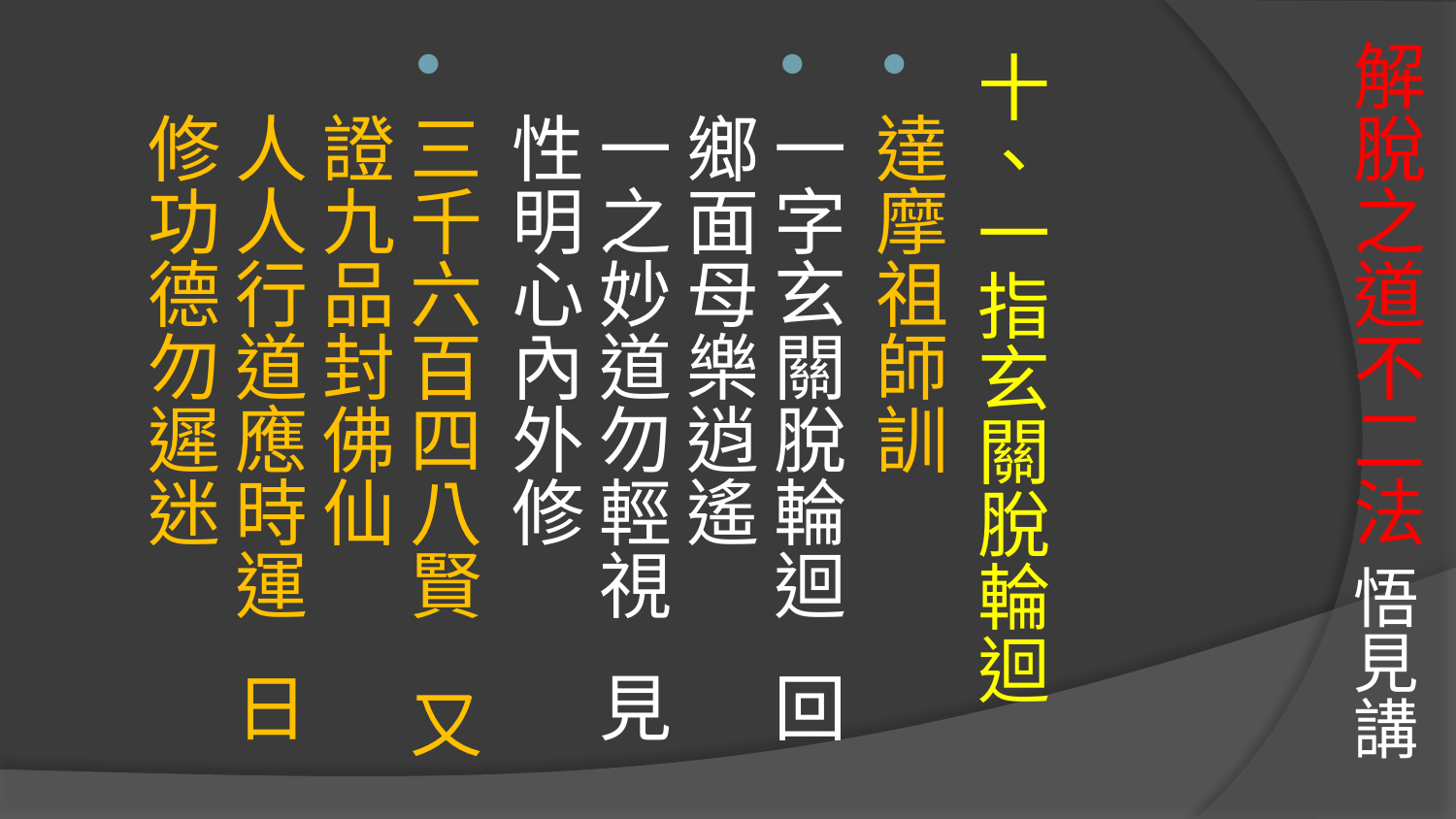

# 解脫之道不二法 悟見講
十、一指玄關脫輪迴
達摩祖師訓
一字玄關脫輪迴   回鄉面母樂逍遙
一之妙道勿輕視   見性明心內外修
三千六百四八賢    又證九品封佛仙
人人行道應時運   日修功德勿遲迷